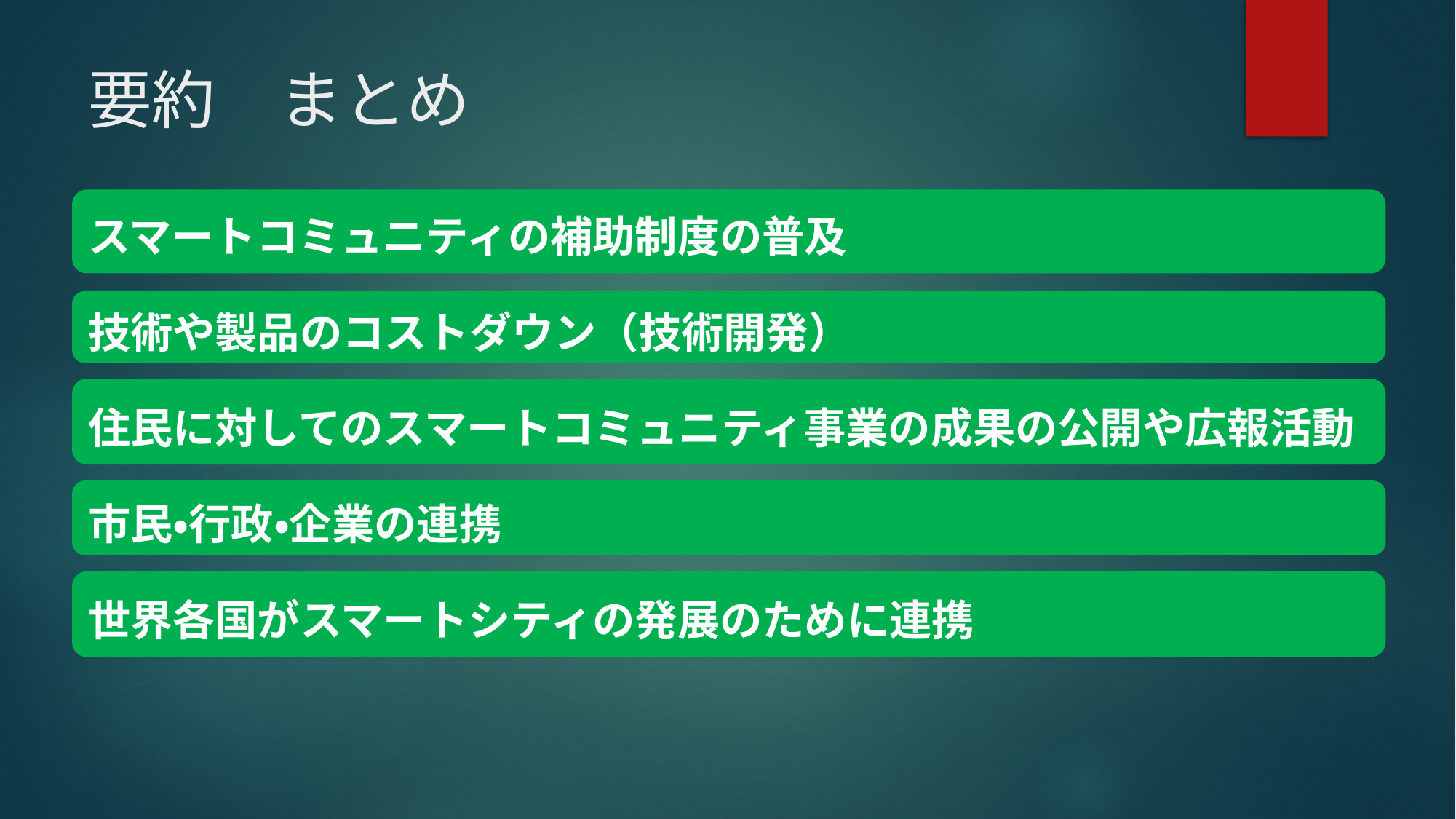

# 要約　まとめ

スマートコミュニティの補助制度の普及

技術や製品のコストダウン（技術開発）

住民に対してのスマートコミュニティ事業の成果の公開や広報活動

市民・行政・企業の連携

世界各国がスマートシティの発展のために連携